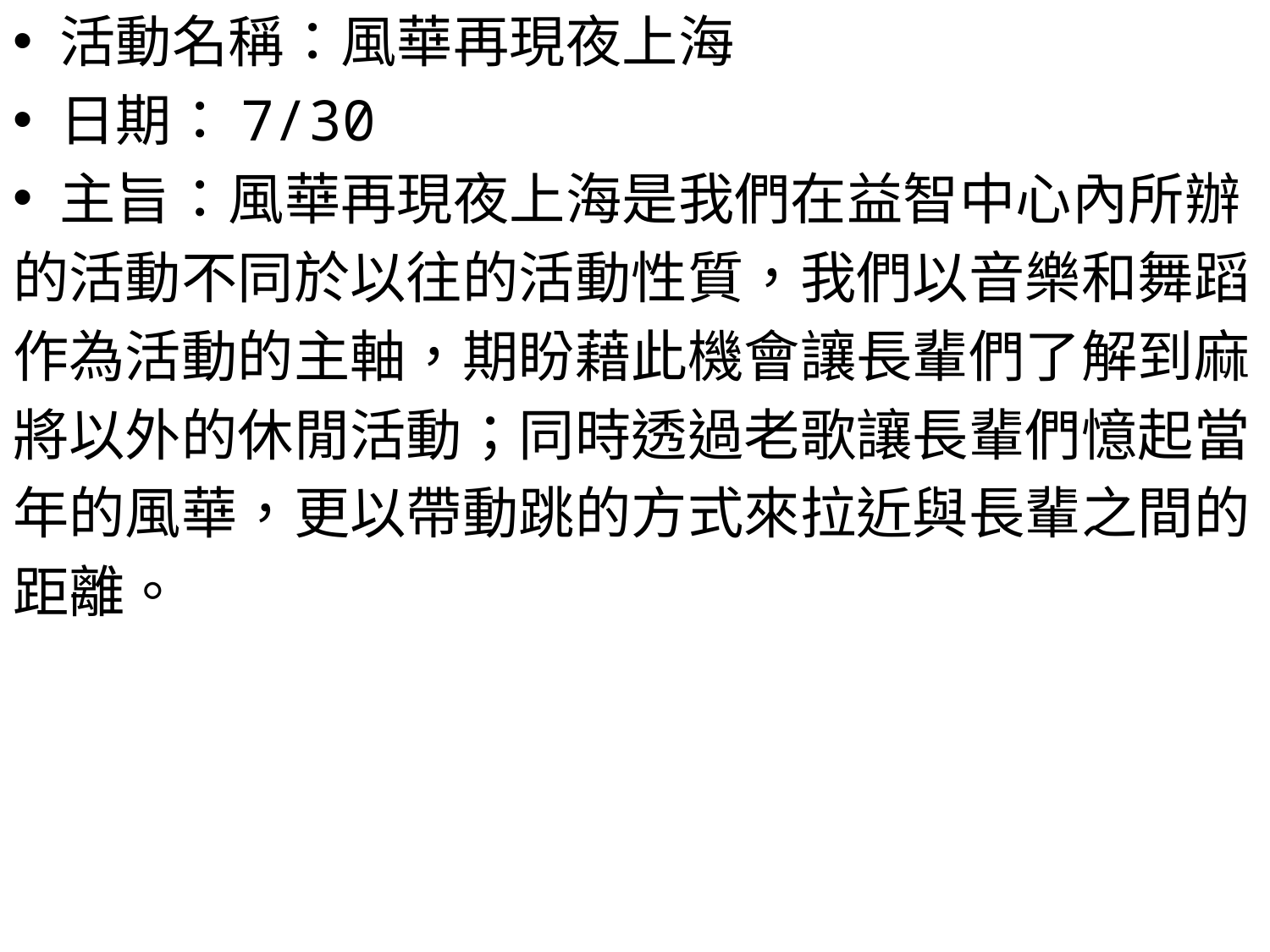

活動名稱：風華再現夜上海
日期：7/30
主旨：風華再現夜上海是我們在益智中心內所辦
的活動不同於以往的活動性質，我們以音樂和舞蹈
作為活動的主軸，期盼藉此機會讓長輩們了解到麻
將以外的休閒活動；同時透過老歌讓長輩們憶起當
年的風華，更以帶動跳的方式來拉近與長輩之間的
距離。